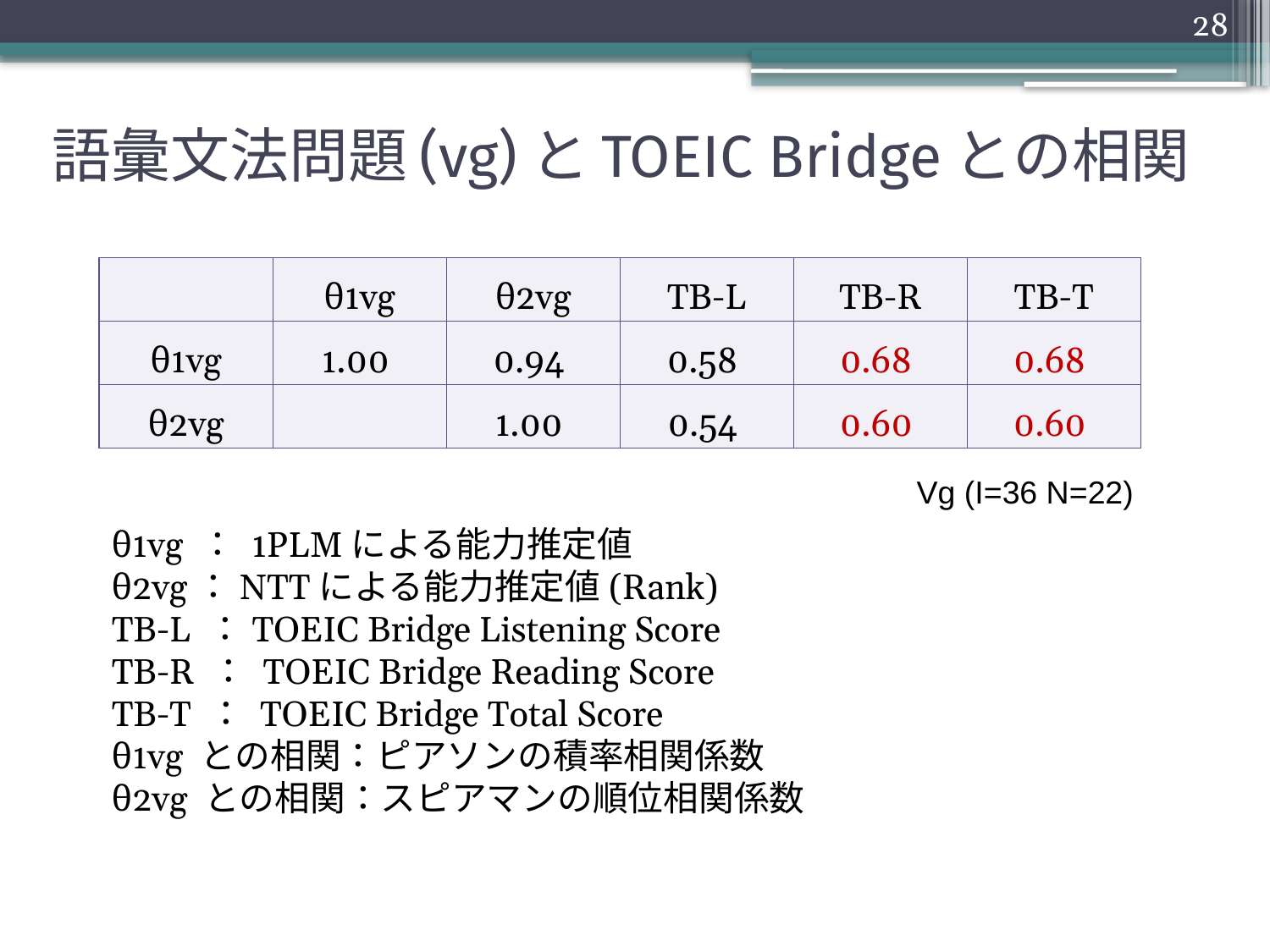

28
# 語彙文法問題(vg)とTOEIC Bridgeとの相関
|  |
| --- |
|  | θ1vg | θ2vg | TB-L | TB-R | TB-T |
| --- | --- | --- | --- | --- | --- |
| θ1vg | 1.00 | 0.94 | 0.58 | 0.68 | 0.68 |
| θ2vg |  | 1.00 | 0.54 | 0.60 | 0.60 |
Vg (I=36 N=22)
θ1vg ： 1PLMによる能力推定値
θ2vg：NTTによる能力推定値(Rank)
TB-L ：TOEIC Bridge Listening Score
TB-R ： TOEIC Bridge Reading Score
TB-T ： TOEIC Bridge Total Score
θ1vg との相関：ピアソンの積率相関係数
θ2vg との相関：スピアマンの順位相関係数